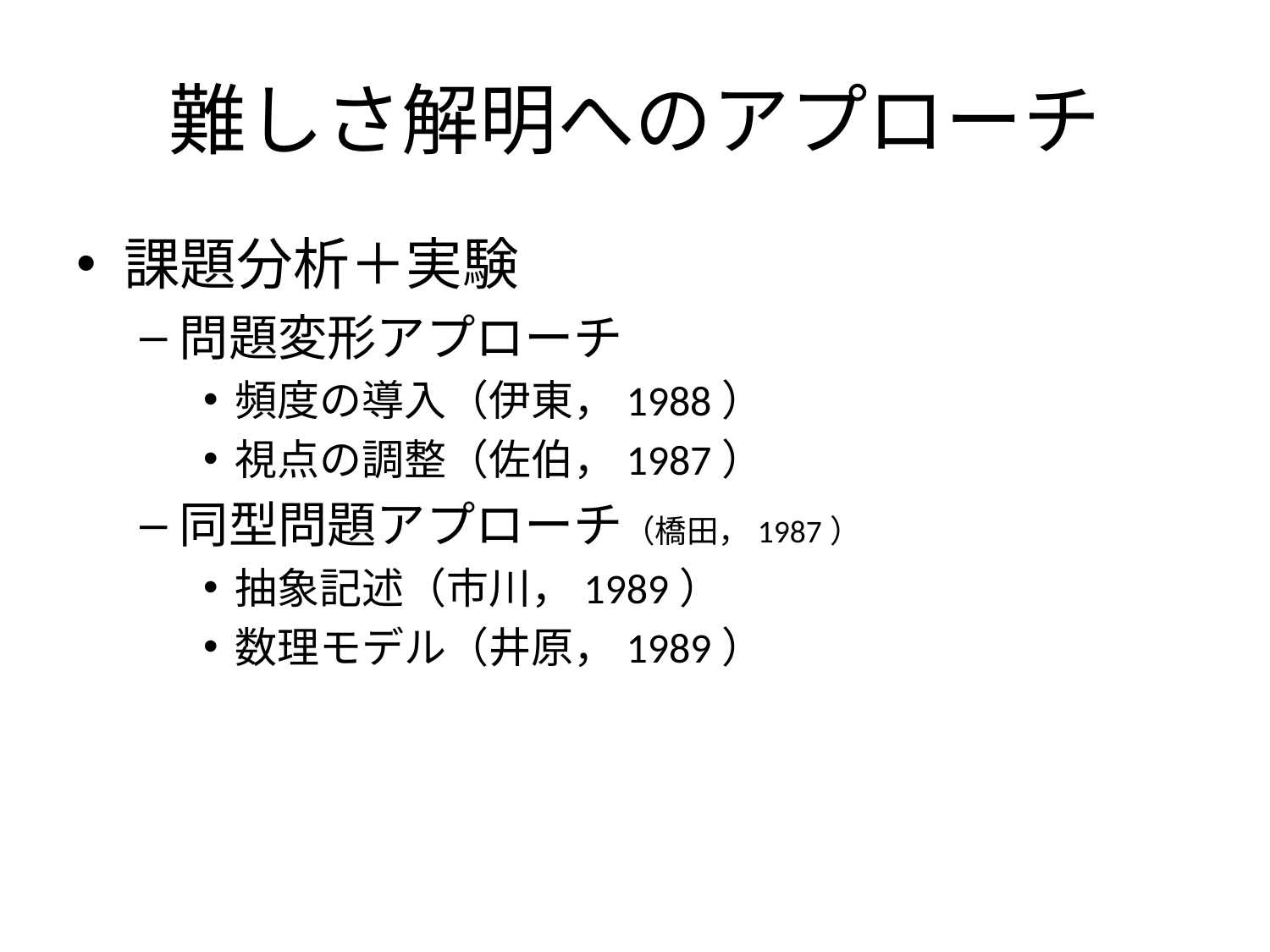

# 難しさ解明へのアプローチ
課題分析＋実験
問題変形アプローチ
頻度の導入（伊東，1988）
視点の調整（佐伯，1987）
同型問題アプローチ（橋田，1987）
抽象記述（市川，1989）
数理モデル（井原，1989）